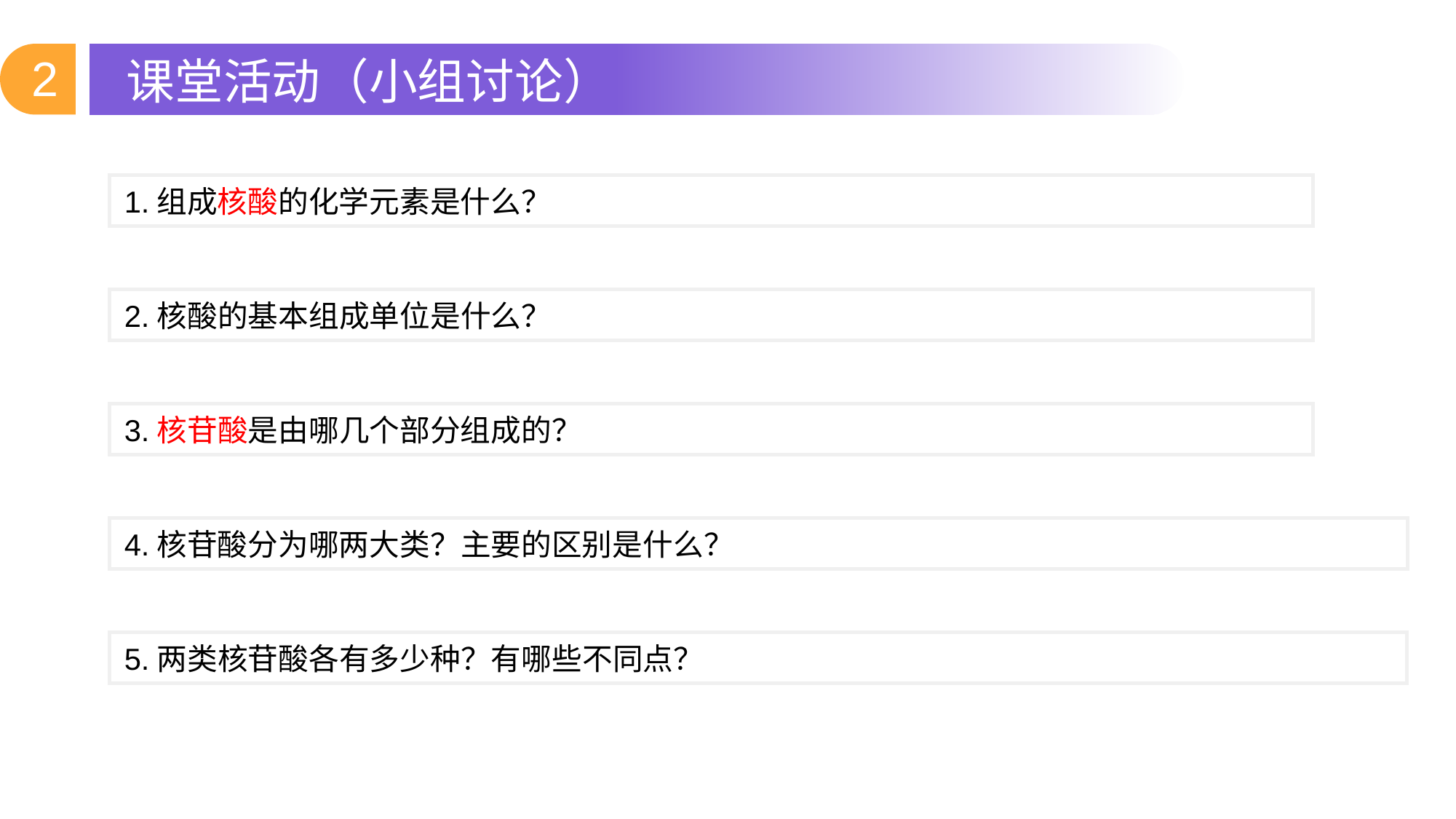

2
课堂活动（小组讨论）
1.组成核酸的化学元素是什么？
2.核酸的基本组成单位是什么？
3.核苷酸是由哪几个部分组成的？
4.核苷酸分为哪两大类？主要的区别是什么？
5.两类核苷酸各有多少种？有哪些不同点？